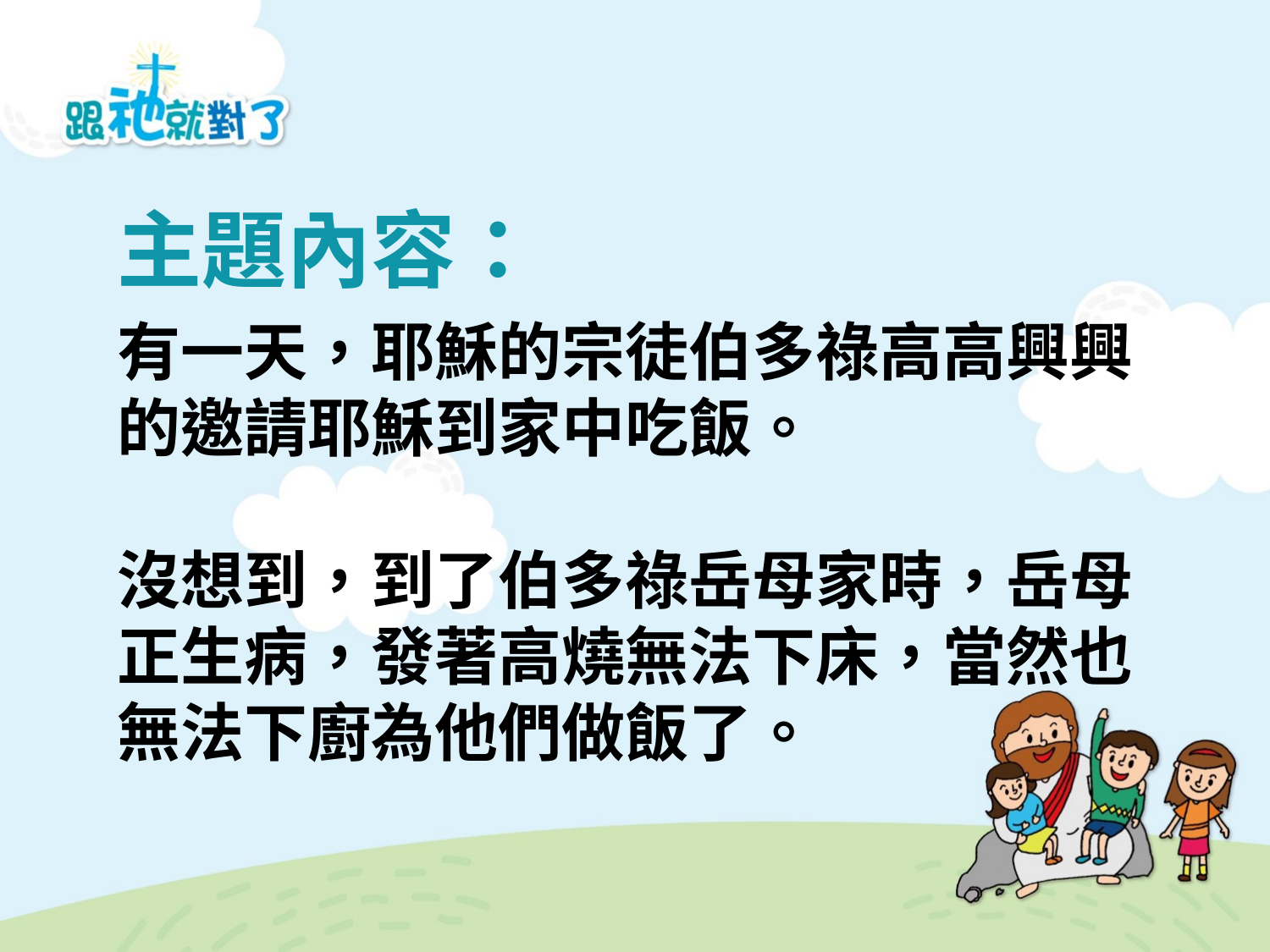

主題內容：
有一天，耶穌的宗徒伯多祿高高興興的邀請耶穌到家中吃飯。

沒想到，到了伯多祿岳母家時，岳母正生病，發著高燒無法下床，當然也無法下廚為他們做飯了。